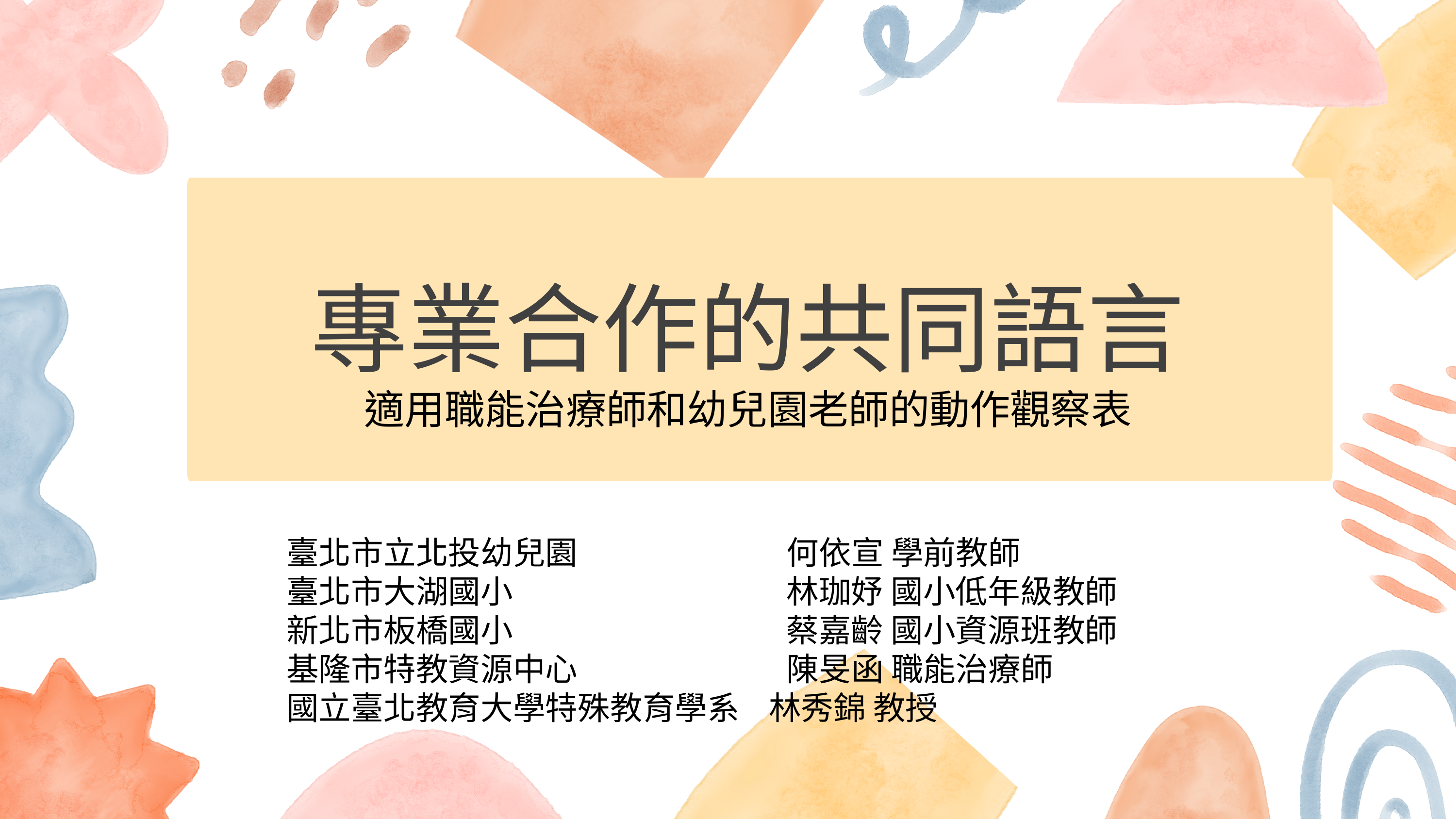

專業合作的共同語言
適用職能治療師和幼兒園老師的動作觀察表

臺北市立北投幼兒園  　　　　　　何依宣 學前教師
臺北市大湖國小 	  　　　　　　林珈妤 國小低年級教師
新北市板橋國小 	  　　　　　　蔡嘉齡 國小資源班教師
基隆市特教資源中心  　　　　　　陳旻函 職能治療師
國立臺北教育大學特殊教育學系    林秀錦 教授